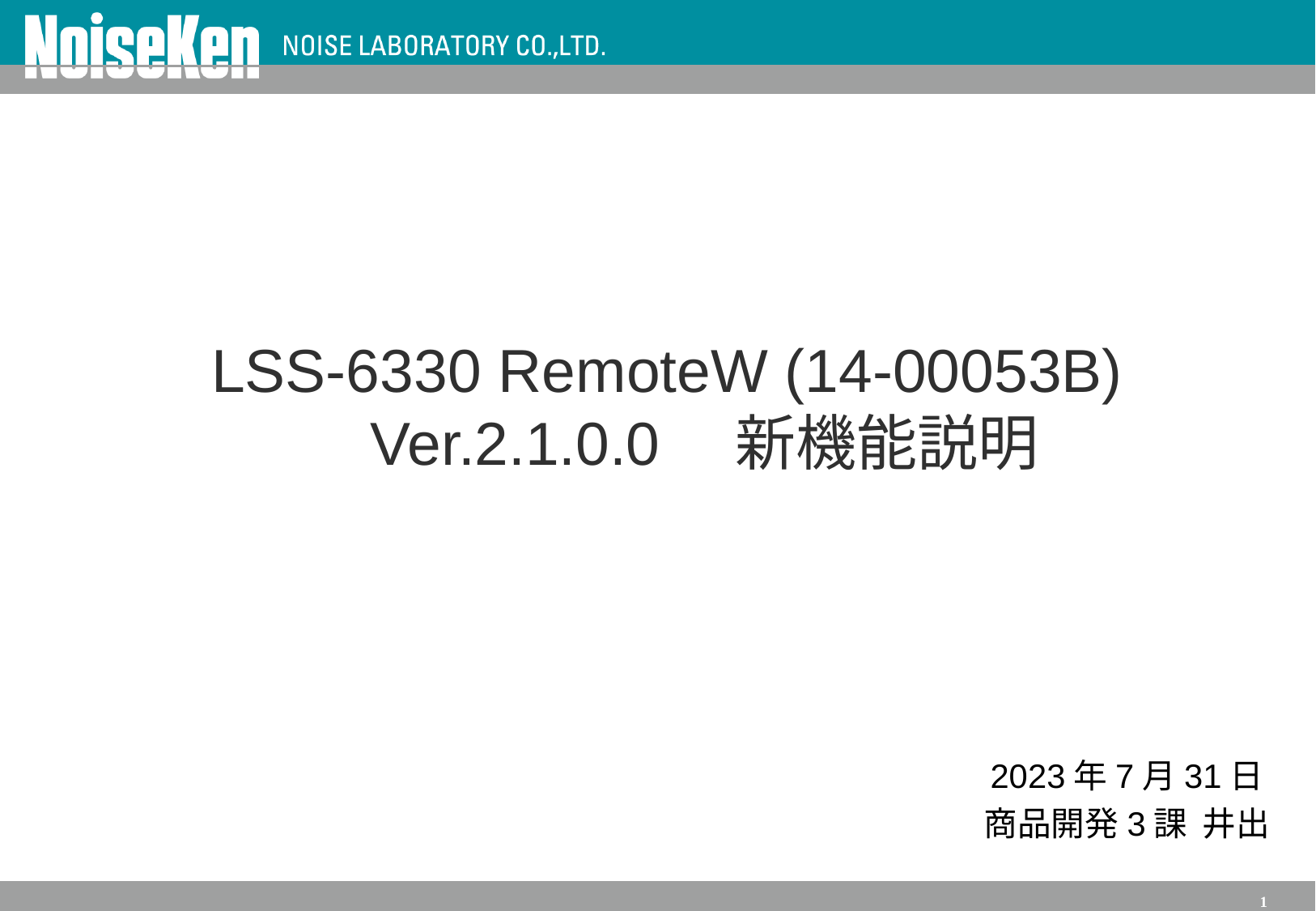

# LSS-6330 RemoteW (14-00053B) 　Ver.2.1.0.0　新機能説明
2023年7月31日
商品開発3課  井出
1